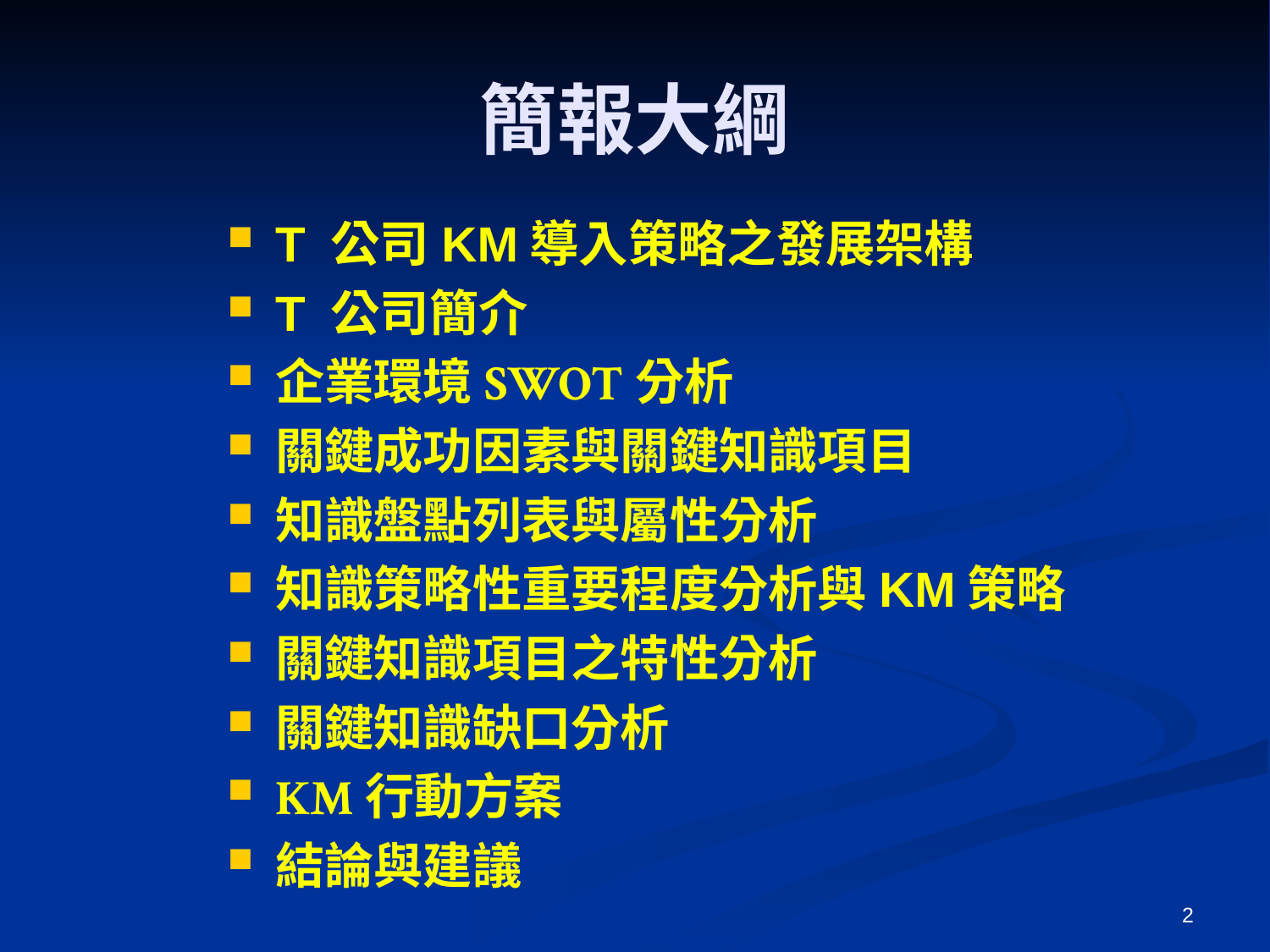

# 簡報大綱
T 公司KM導入策略之發展架構
T 公司簡介
企業環境SWOT分析
關鍵成功因素與關鍵知識項目
知識盤點列表與屬性分析
知識策略性重要程度分析與KM策略
關鍵知識項目之特性分析
關鍵知識缺口分析
KM行動方案
結論與建議
2